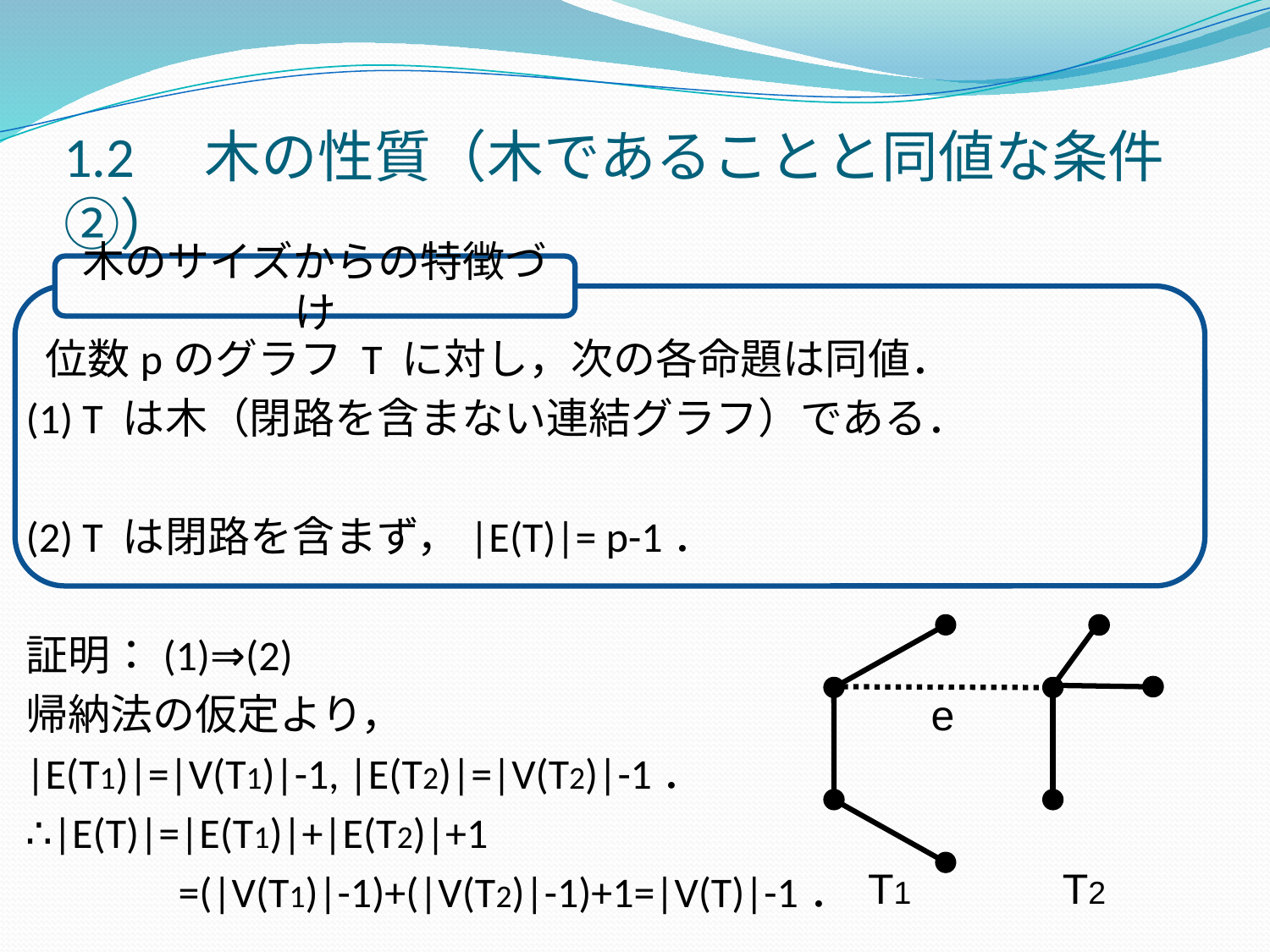

# 1.2　木の性質（木であることと同値な条件②）
木のサイズからの特徴づけ

 位数pのグラフ T に対し，次の各命題は同値．
(1) T は木（閉路を含まない連結グラフ）である．

(2) T は閉路を含まず，|E(T)|= p-1．

証明：(1)⇒(2)
帰納法の仮定より，
|E(T1)|=|V(T1)|-1, |E(T2)|=|V(T2)|-1．
∴|E(T)|=|E(T1)|+|E(T2)|+1
                =(|V(T1)|-1)+(|V(T2)|-1)+1=|V(T)|-1．

e

T1
T2